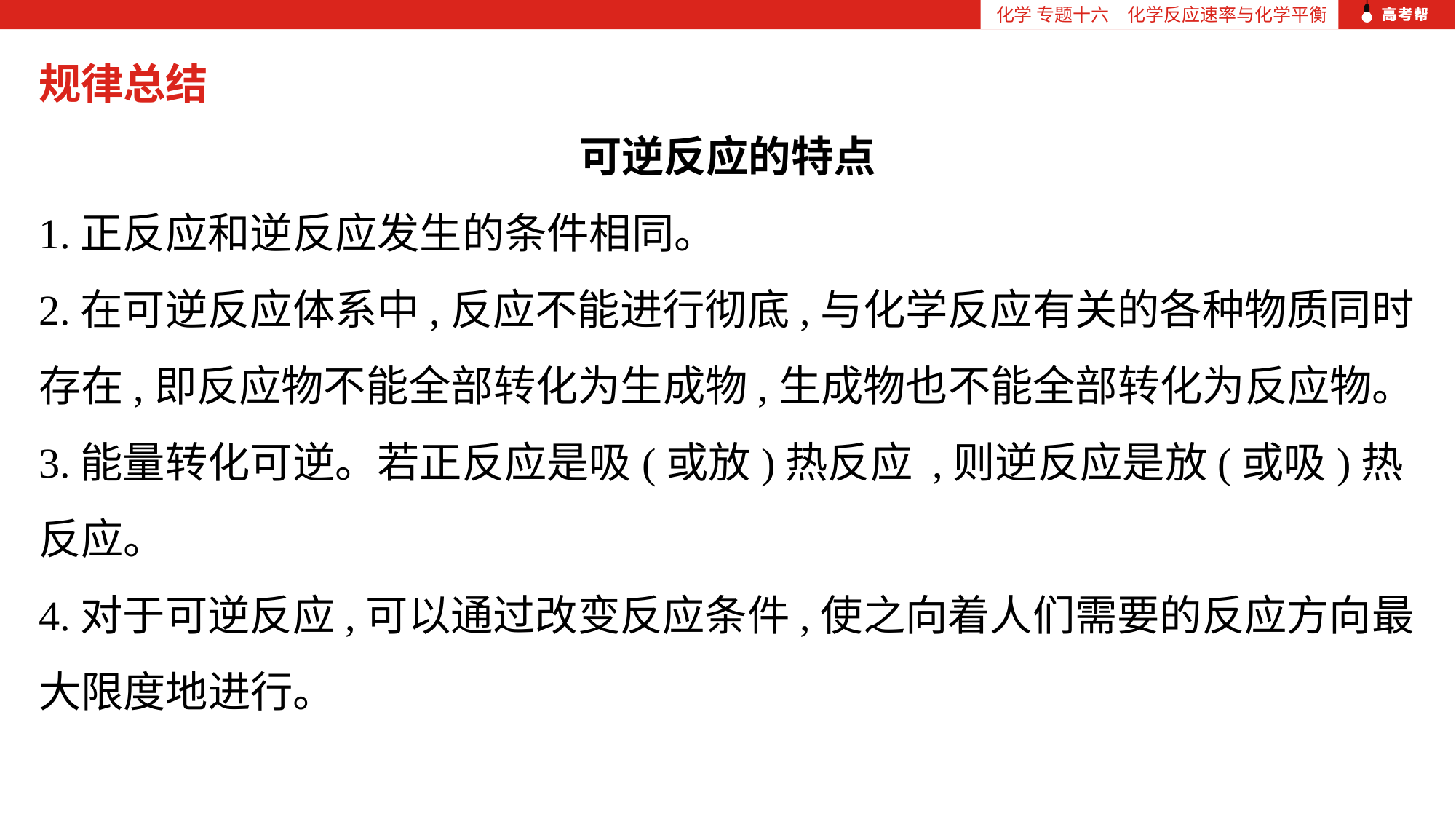

化学 专题十六　化学反应速率与化学平衡
规律总结
可逆反应的特点
1.正反应和逆反应发生的条件相同。
2.在可逆反应体系中,反应不能进行彻底,与化学反应有关的各种物质同时存在,即反应物不能全部转化为生成物,生成物也不能全部转化为反应物。
3.能量转化可逆。若正反应是吸(或放)热反应 ,则逆反应是放(或吸)热反应。
4.对于可逆反应,可以通过改变反应条件,使之向着人们需要的反应方向最大限度地进行。